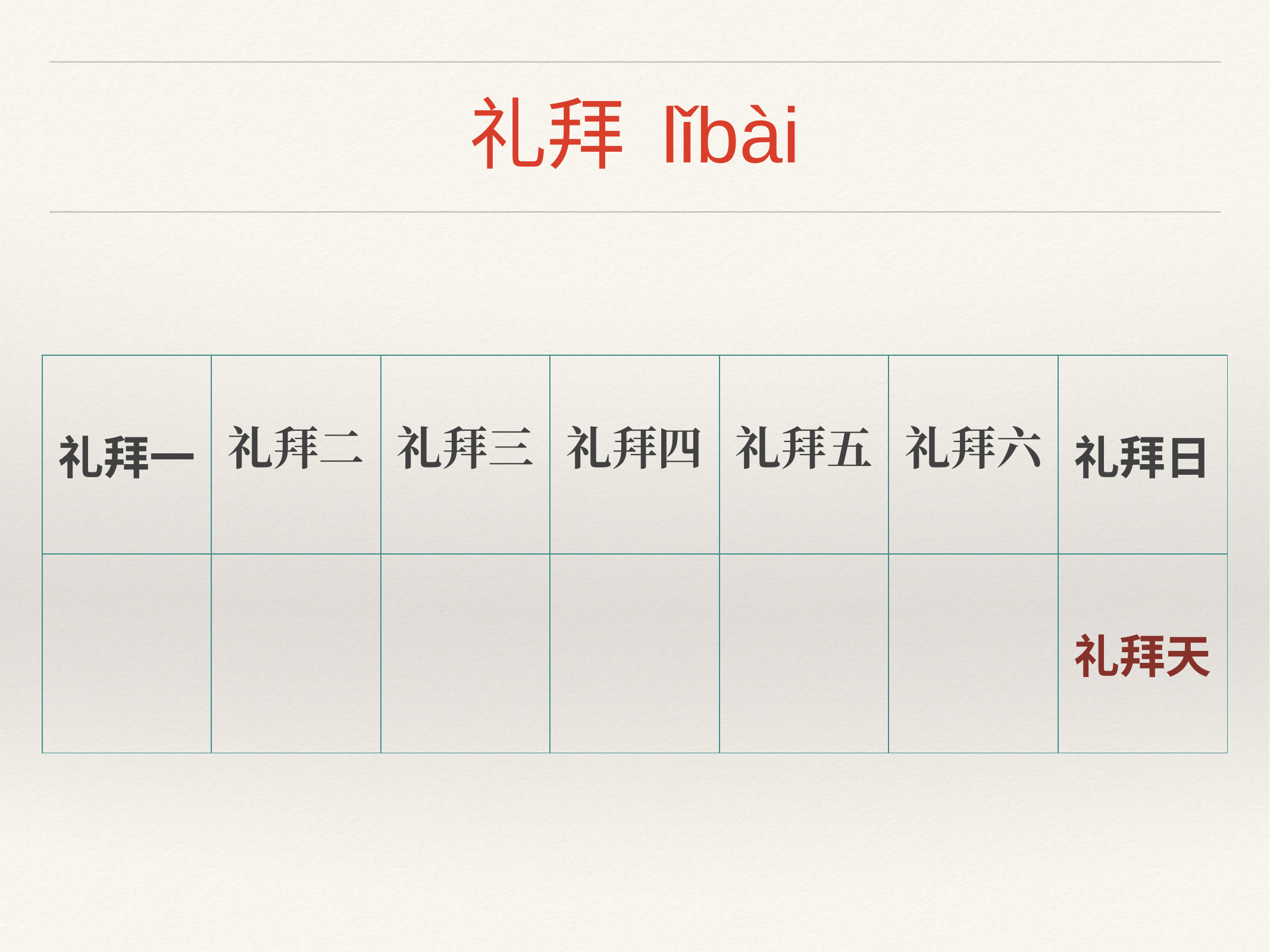

# 礼拜 lǐbài
| 礼拜一 | 礼拜二 | 礼拜三 | 礼拜四 | 礼拜五 | 礼拜六 | 礼拜日 |
| --- | --- | --- | --- | --- | --- | --- |
|  |  |  |  |  |  | 礼拜天 |